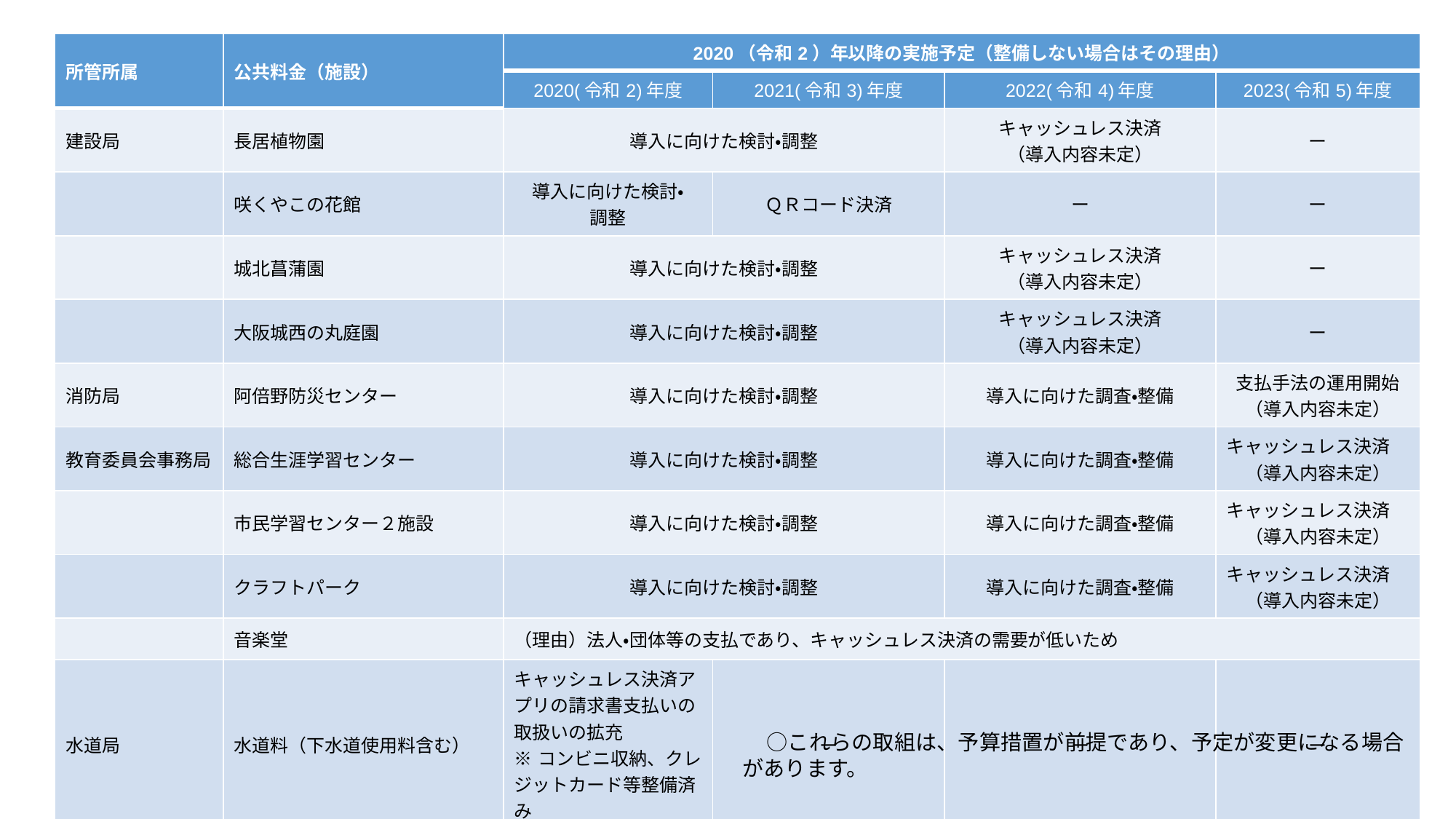

| 所管所属 | 公共料金（施設） | 2020（令和2）年以降の実施予定（整備しない場合はその理由） |  |  |  |
| --- | --- | --- | --- | --- | --- |
|  |  | 2020(令和2)年度 | 2021(令和3)年度 | 2022(令和4)年度 | 2023(令和5)年度 |
| 建設局 | 長居植物園 | 導入に向けた検討・調整 |  | キャッシュレス決済 （導入内容未定） | ー |
|  | 咲くやこの花館 | 導入に向けた検討・ 調整 | ＱＲコード決済 | ー | ー |
|  | 城北菖蒲園 | 導入に向けた検討・調整 |  | キャッシュレス決済 （導入内容未定） | ー |
|  | 大阪城西の丸庭園 | 導入に向けた検討・調整 |  | キャッシュレス決済 （導入内容未定） | ー |
| 消防局 | 阿倍野防災センター | 導入に向けた検討・調整 |  | 導入に向けた調査・整備 | 支払手法の運用開始 （導入内容未定） |
| 教育委員会事務局 | 総合生涯学習センター | 導入に向けた検討・調整 |  | 導入に向けた調査・整備 | キャッシュレス決済 （導入内容未定） |
|  | 市民学習センター２施設 | 導入に向けた検討・調整 |  | 導入に向けた調査・整備 | キャッシュレス決済 （導入内容未定） |
|  | クラフトパーク | 導入に向けた検討・調整 |  | 導入に向けた調査・整備 | キャッシュレス決済 （導入内容未定） |
|  | 音楽堂 | （理由）法人・団体等の支払であり、キャッシュレス決済の需要が低いため |  |  |  |
| 水道局 | 水道料（下水道使用料含む） | キャッシュレス決済アプリの請求書支払いの取扱いの拡充 ※コンビニ収納、クレジットカード等整備済み | ー | ー | ー |
　○これらの取組は、予算措置が前提であり、予定が変更になる場合があります。
4